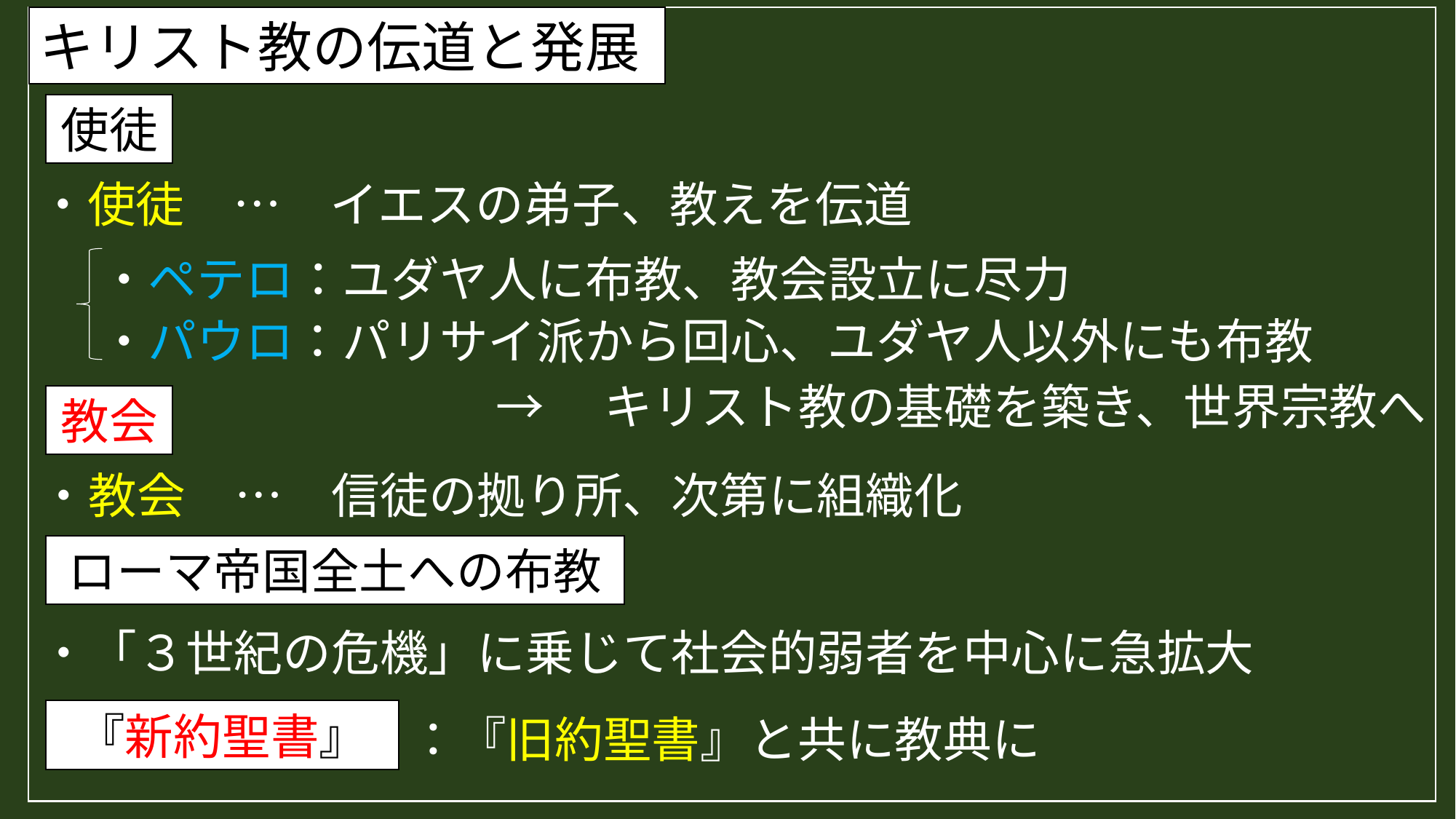

キリスト教の伝道と発展
使徒
・使徒　…　イエスの弟子、教えを伝道
・ペテロ：ユダヤ人に布教、教会設立に尽力

・パウロ：パリサイ派から回心、ユダヤ人以外にも布教
→　キリスト教の基礎を築き、世界宗教へ
教会
・教会　…　信徒の拠り所、次第に組織化
ローマ帝国全土への布教
・「３世紀の危機」に乗じて社会的弱者を中心に急拡大
『新約聖書』
：『旧約聖書』と共に教典に